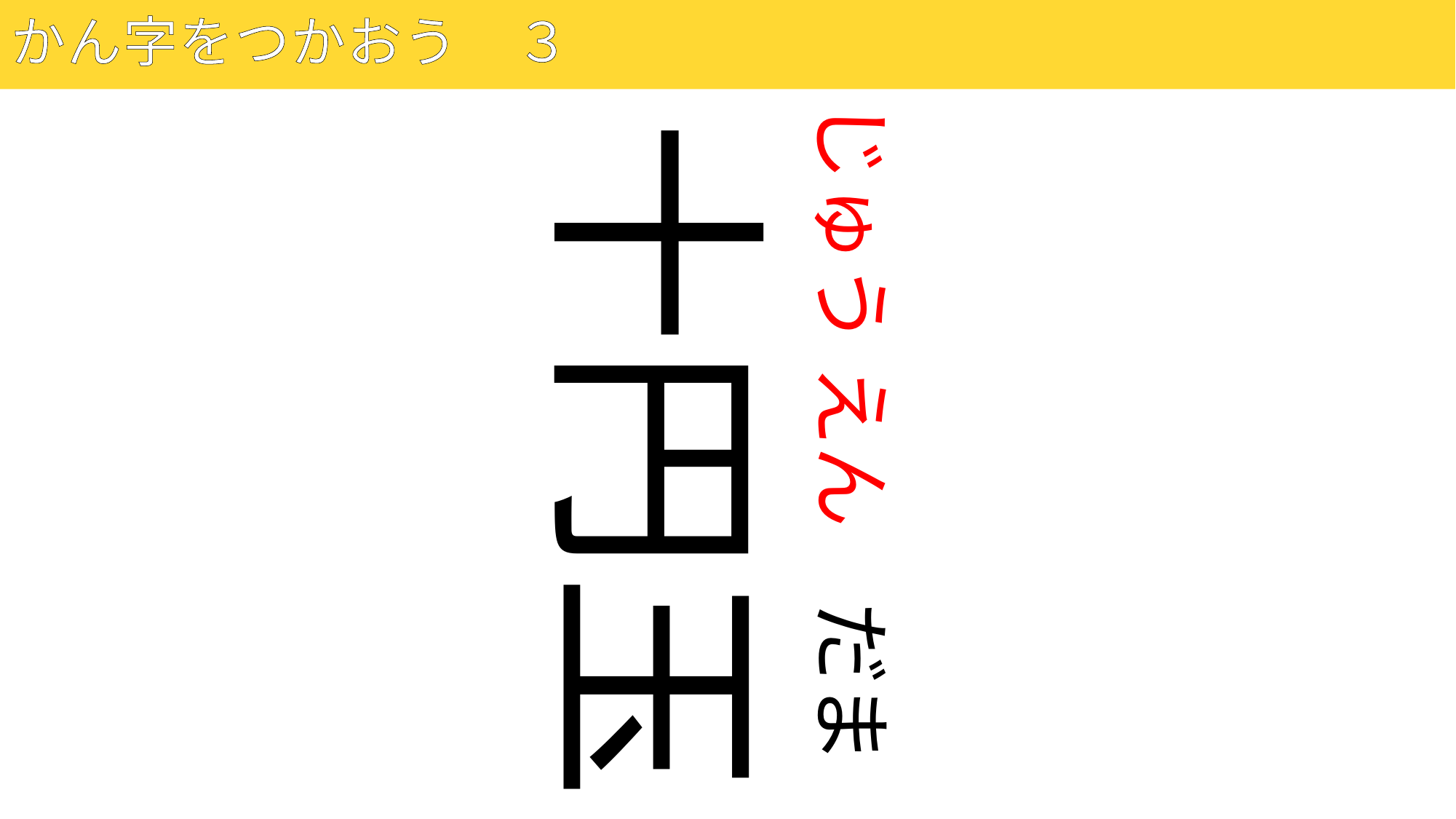

# かん字をつかおう　３
82
じゅう えん
十円玉
だま